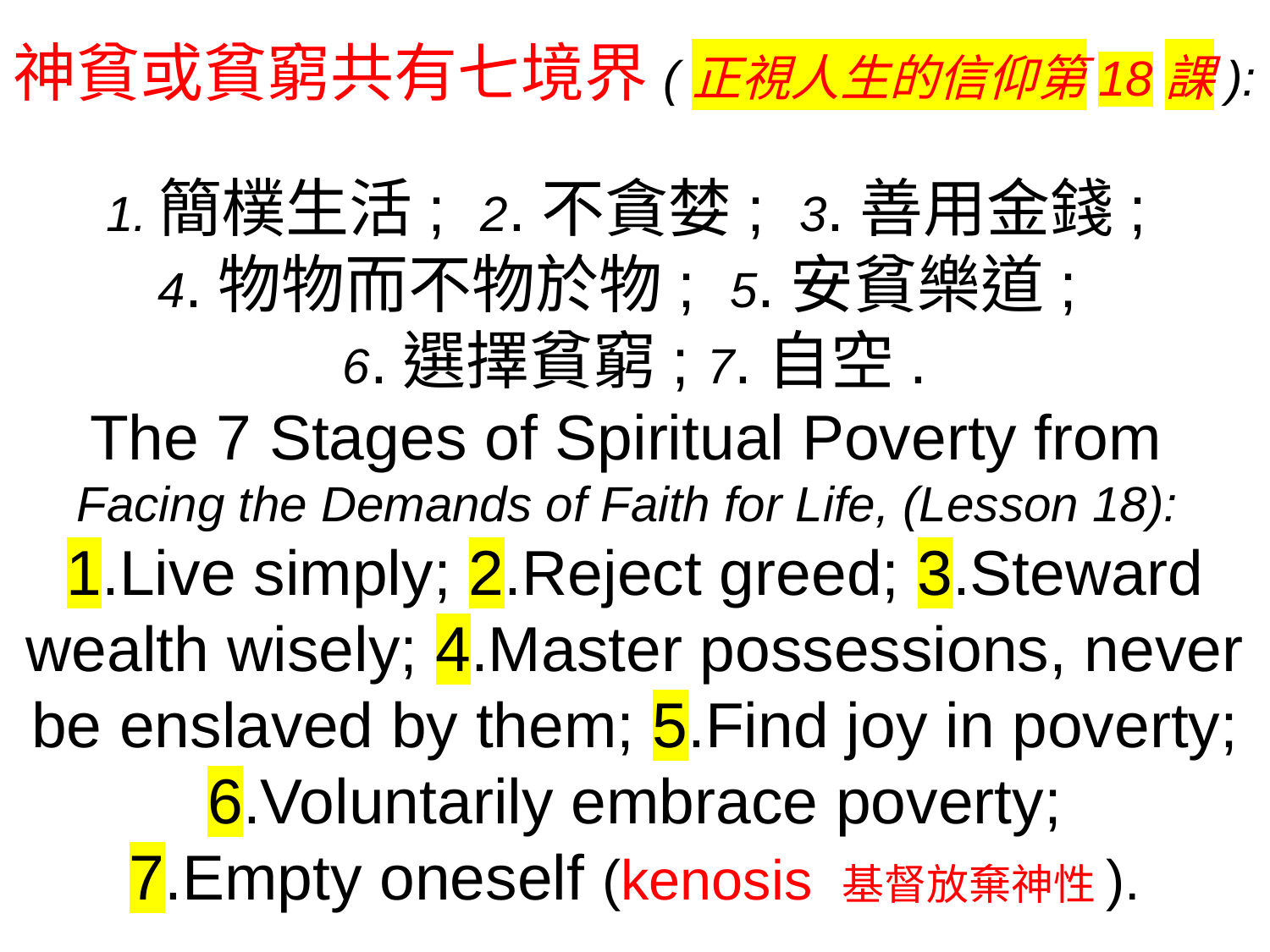

神貧或貧窮共有七境界(正視人生的信仰第18課):
1.簡樸生活;  2.不貪婪;  3.善用金錢;
4.物物而不物於物;  5.安貧樂道;
6.選擇貧窮; 7.自空.
The 7 Stages of Spiritual Poverty from
Facing the Demands of Faith for Life, (Lesson 18):
1.Live simply; 2.Reject greed; 3.Steward wealth wisely; 4.Master possessions, never be enslaved by them; 5.Find joy in poverty;
6.Voluntarily embrace poverty;
7.Empty oneself (kenosis 基督放棄神性).